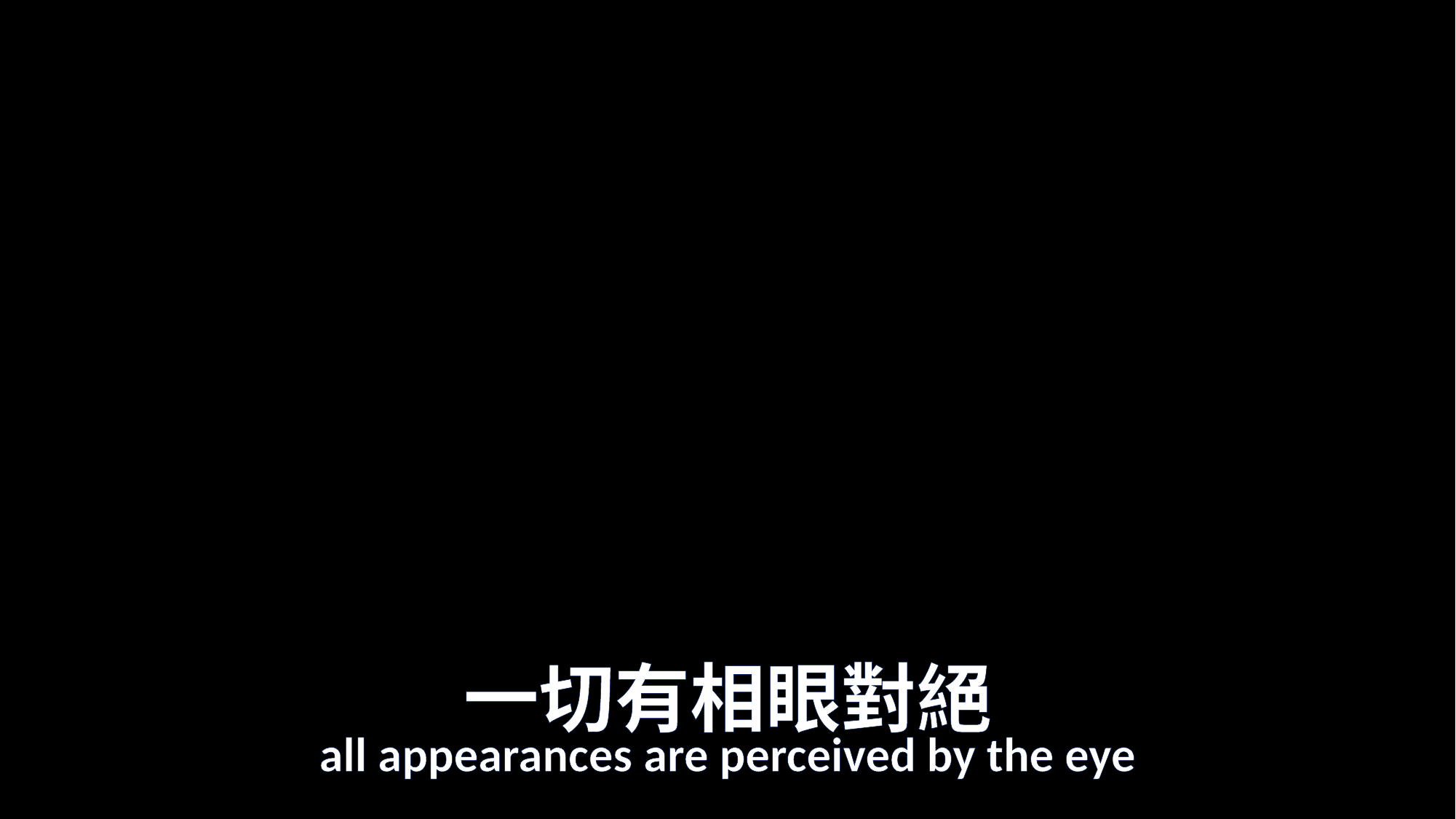

# 一切有相眼對絕
all appearances are perceived by the eye